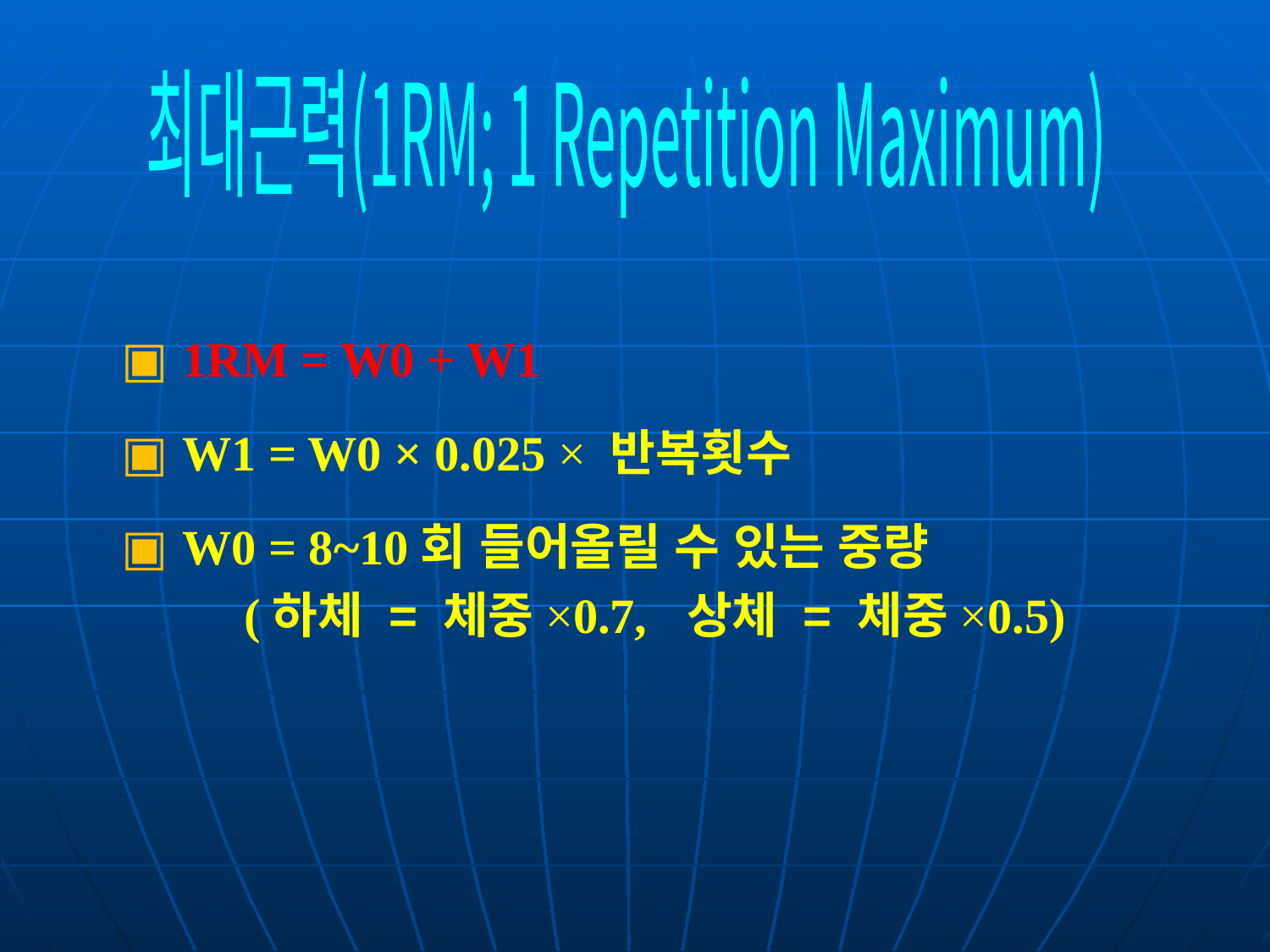

최대근력(1RM; 1 Repetition Maximum)
▣ 1RM = W0 + W1

▣ W1 = W0 × 0.025 × 반복횟수

▣ W0 = 8~10회 들어올릴 수 있는 중량
         (하체 = 체중×0.7,  상체 = 체중×0.5)